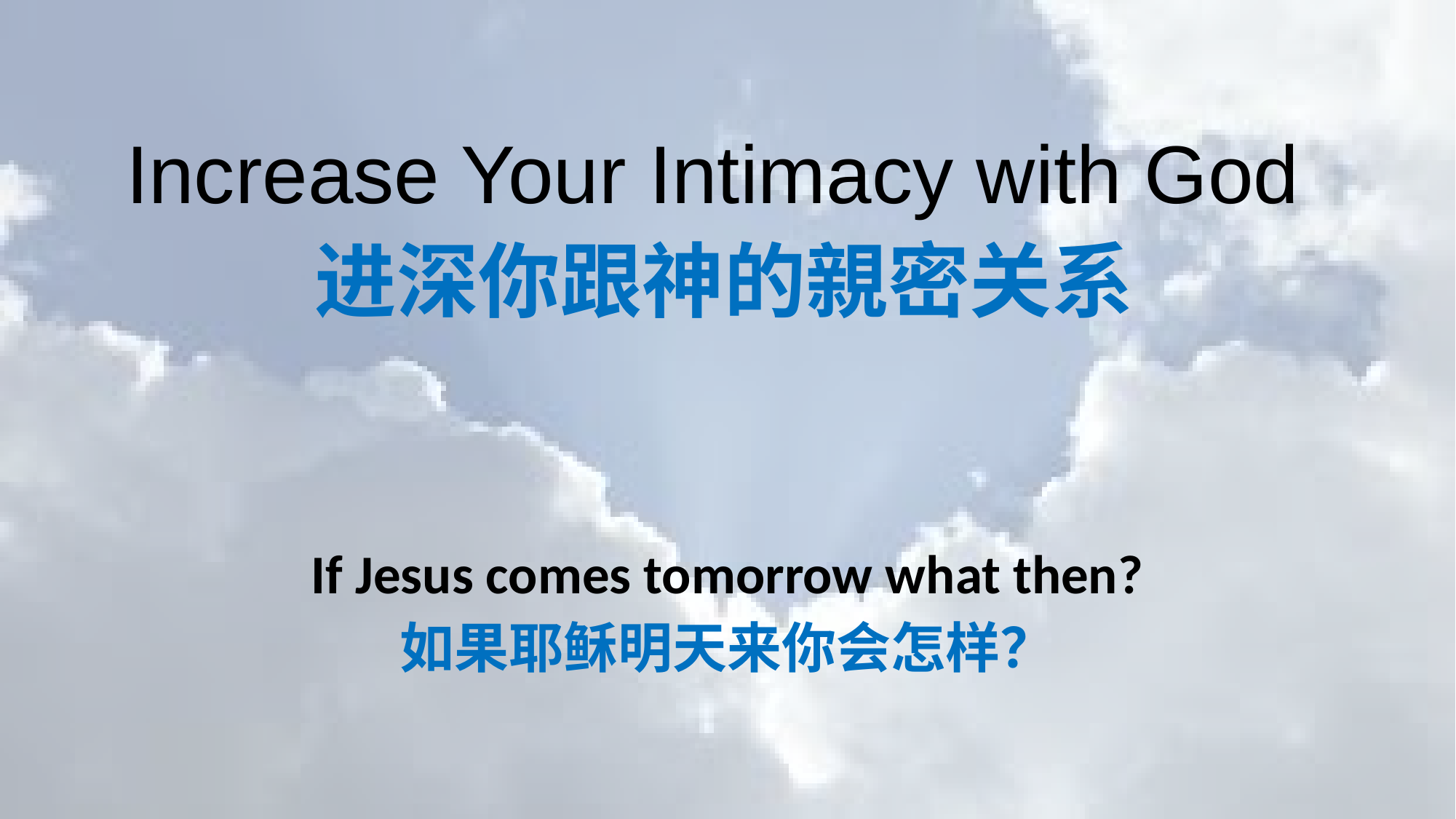

# Increase Your Intimacy with God 进深你跟神的親密关系
If Jesus comes tomorrow what then?
如果耶稣明天来你会怎样？